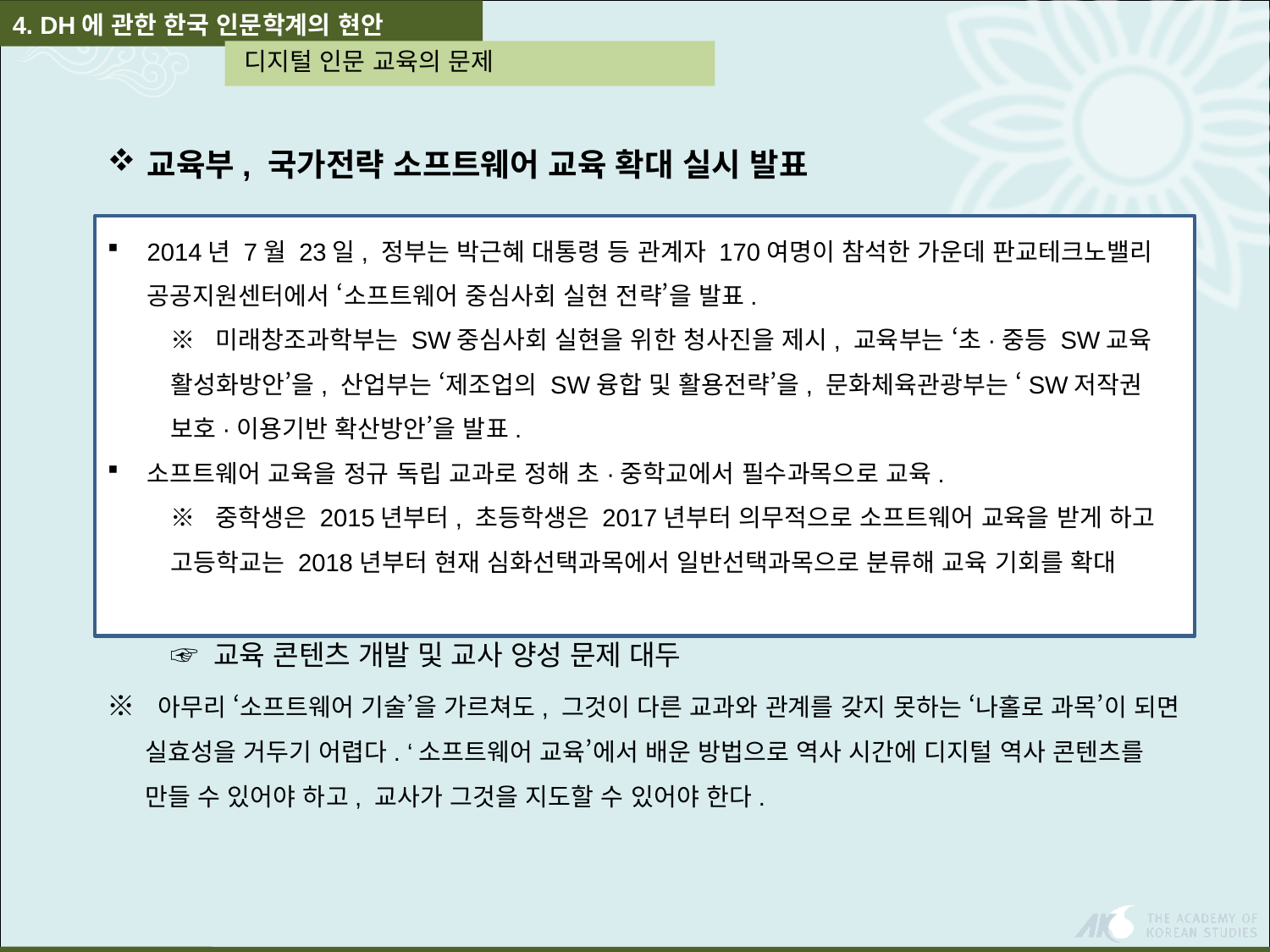

4. DH에 관한 한국 인문학계의 현안
 디지털 인문 교육의 문제

교육부, 국가전략 소프트웨어 교육 확대 실시 발표

2014년 7월 23일, 정부는 박근혜 대통령 등 관계자 170여명이 참석한 가운데 판교테크노밸리 공공지원센터에서 ‘소프트웨어 중심사회 실현 전략’을 발표.
※  미래창조과학부는 SW중심사회 실현을 위한 청사진을 제시, 교육부는 ‘초·중등 SW교육 활성화방안’을, 산업부는 ‘제조업의 SW융합 및 활용전략’을, 문화체육관광부는 ‘SW저작권 보호·이용기반 확산방안’을 발표.
소프트웨어 교육을 정규 독립 교과로 정해 초·중학교에서 필수과목으로 교육.
※  중학생은 2015년부터, 초등학생은 2017년부터 의무적으로 소프트웨어 교육을 받게 하고 고등학교는 2018년부터 현재 심화선택과목에서 일반선택과목으로 분류해 교육 기회를 확대

☞ 교육 콘텐츠 개발 및 교사 양성 문제 대두
※  아무리 ‘소프트웨어 기술’을 가르쳐도, 그것이 다른 교과와 관계를 갖지 못하는 ‘나홀로 과목’이 되면 실효성을 거두기 어렵다. ‘소프트웨어 교육’에서 배운 방법으로 역사 시간에 디지털 역사 콘텐츠를 만들 수 있어야 하고, 교사가 그것을 지도할 수 있어야 한다.